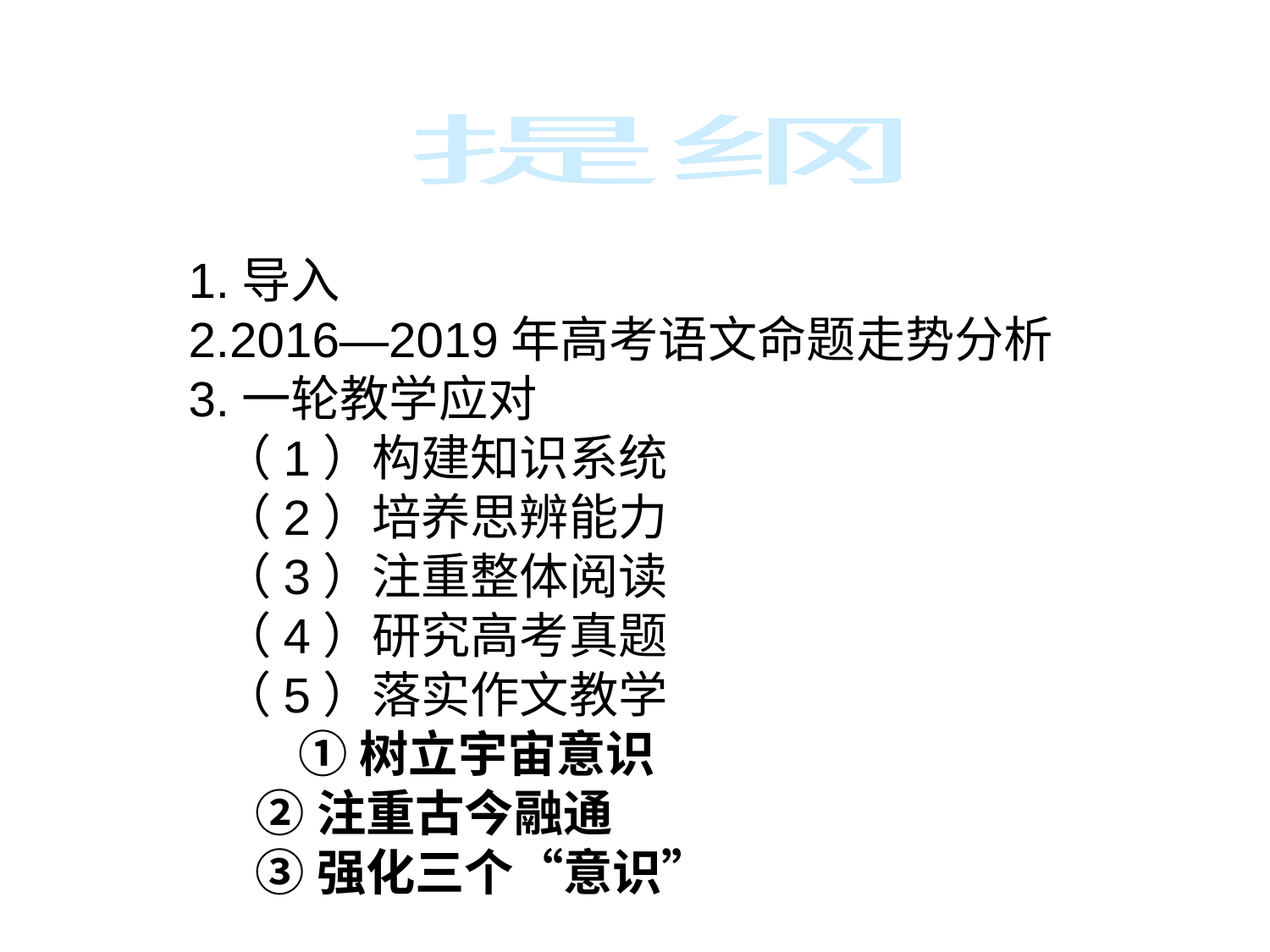

提纲
1.导入
2.2016—2019年高考语文命题走势分析
3.一轮教学应对
  （1）构建知识系统
  （2）培养思辨能力
  （3）注重整体阅读
  （4）研究高考真题
  （5）落实作文教学
          ①树立宇宙意识
      ②注重古今融通
      ③强化三个“意识”